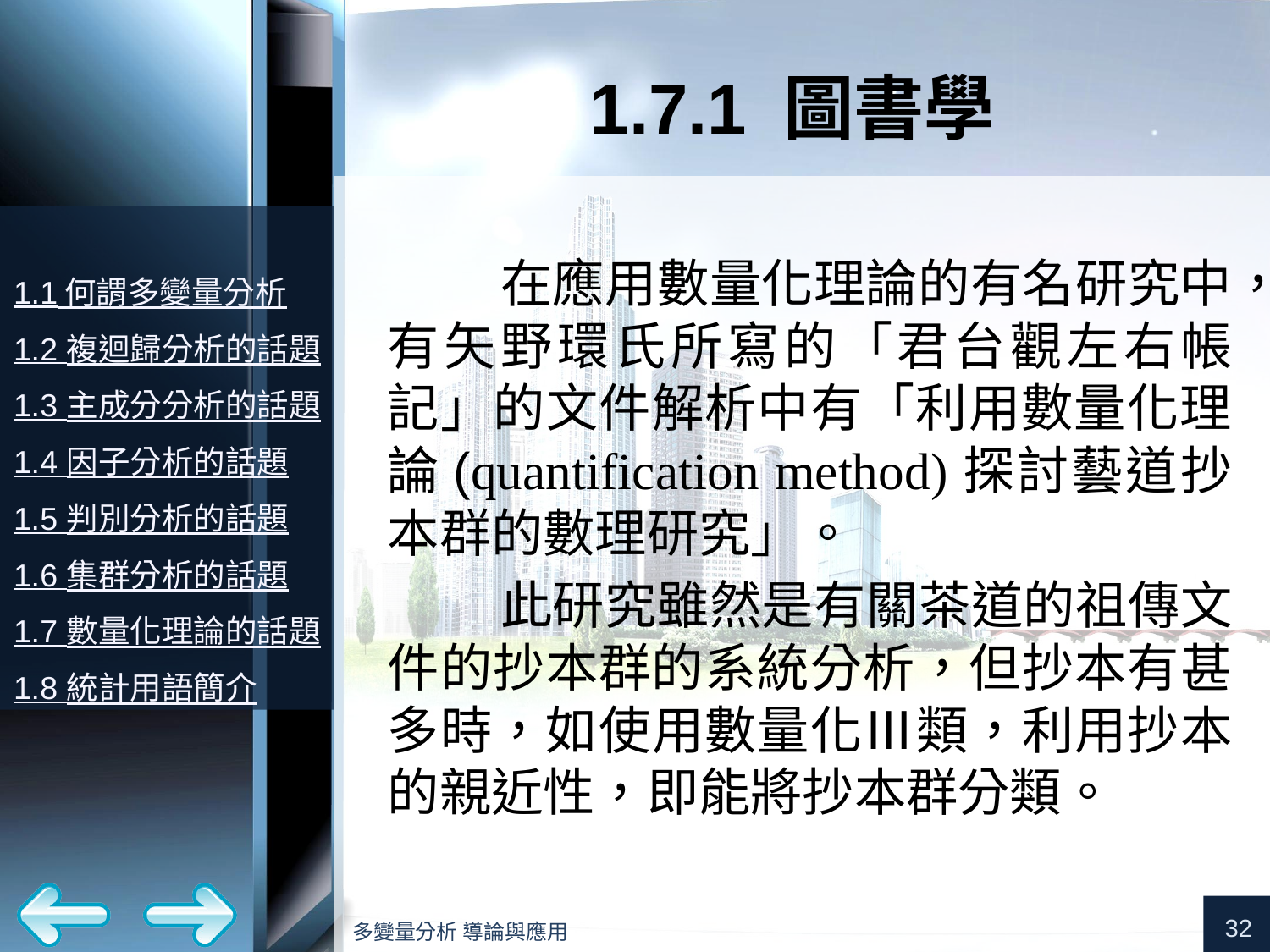

# 1.7.1 圖書學
在應用數量化理論的有名研究中，有矢野環氏所寫的「君台觀左右帳記」的文件解析中有「利用數量化理論(quantification method)探討藝道抄本群的數理研究」。
此研究雖然是有關茶道的祖傳文件的抄本群的系統分析，但抄本有甚多時，如使用數量化Ⅲ類，利用抄本的親近性，即能將抄本群分類。
32
多變量分析 導論與應用